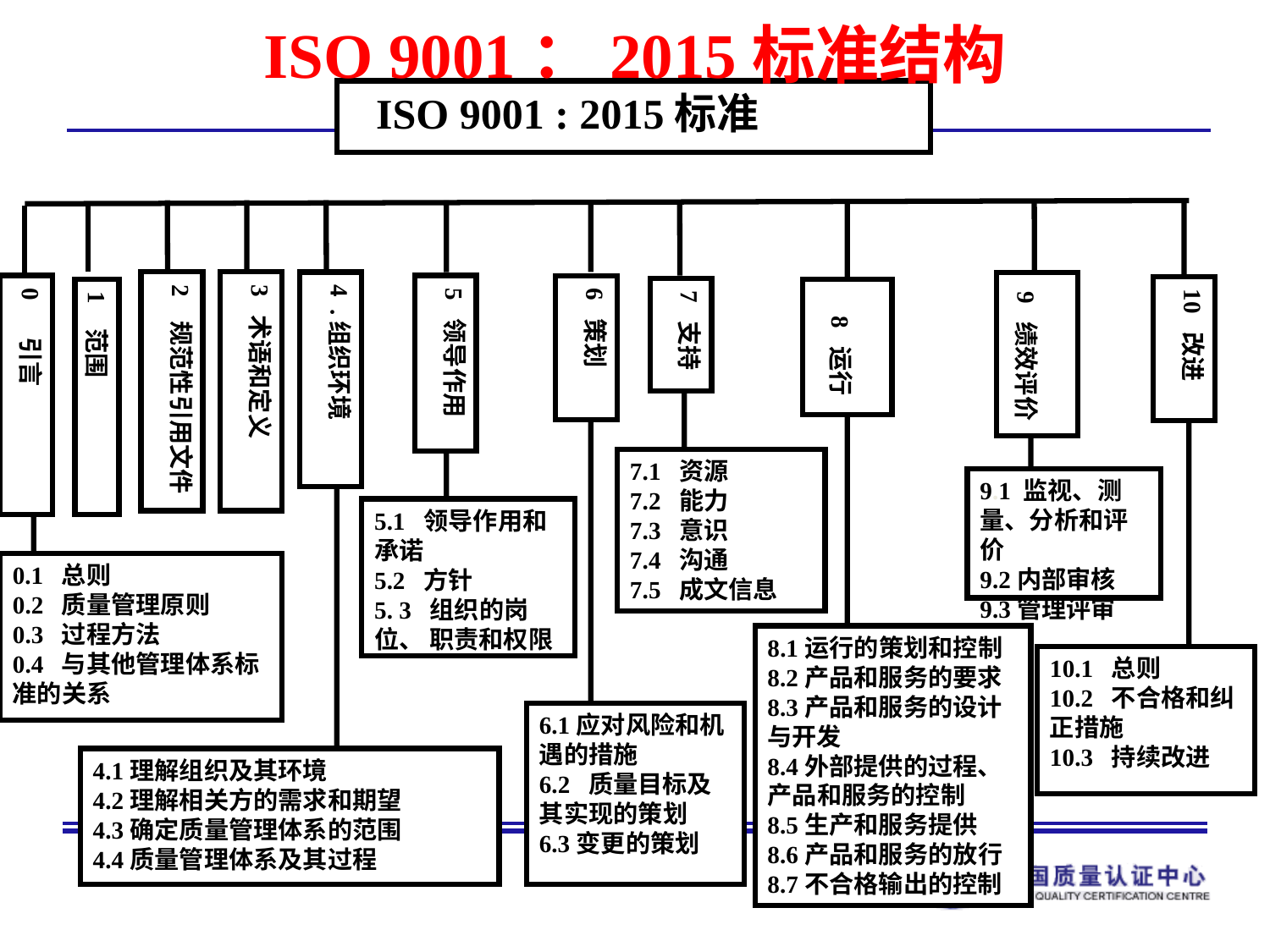

ISO 9001：2015标准结构
      ISO 9001 : 2015标准

2   规范性引用文件

3  术语和定义

4  .组织环境

 9  绩效评价

0     引言

5  领导作用

6  策划

10  改进

7  支持

1   范围

                       8  运行

7.1  资源
7.2  能力
7.3  意识
7.4  沟通
7.5  成文信息

9.1 监视、测量、分析和评价
9.2内部审核
9.3管理评审

5.1  领导作用和承诺
5.2  方针
5. 3  组织的岗位、 职责和权限

0.1  总则
0.2  质量管理原则
0.3  过程方法
0.4  与其他管理体系标准的关系

8.1运行的策划和控制
8.2产品和服务的要求
8.3产品和服务的设计与开发
8.4外部提供的过程、产品和服务的控制
8.5生产和服务提供
8.6产品和服务的放行
8.7不合格输出的控制

10.1  总则
10.2  不合格和纠正措施
10.3  持续改进

6.1应对风险和机遇的措施
6.2  质量目标及其实现的策划
6.3变更的策划

4.1理解组织及其环境
4.2理解相关方的需求和期望
4.3确定质量管理体系的范围
4.4质量管理体系及其过程